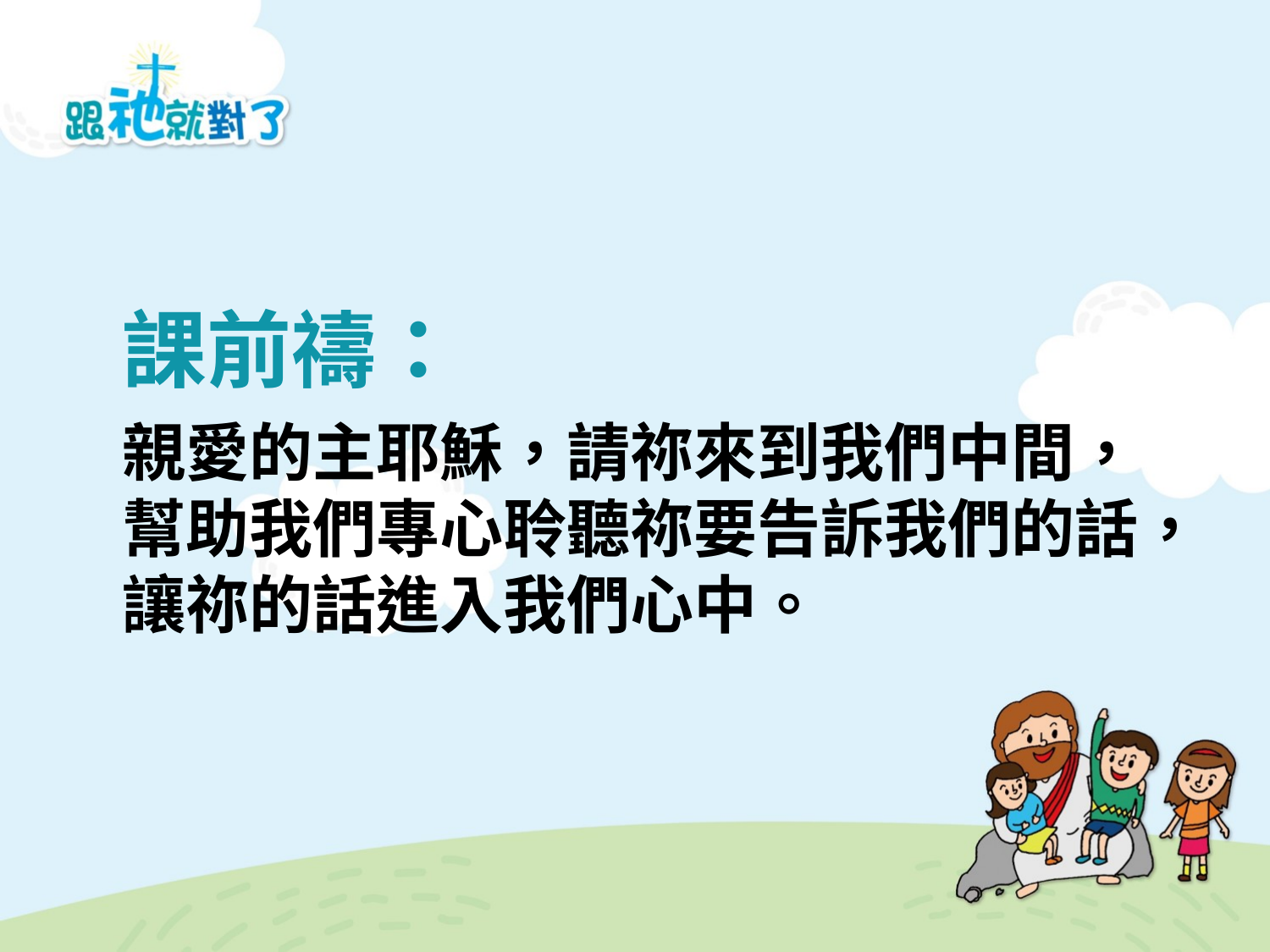

課前禱：
親愛的主耶穌，請祢來到我們中間，幫助我們專心聆聽祢要告訴我們的話，讓祢的話進入我們心中。